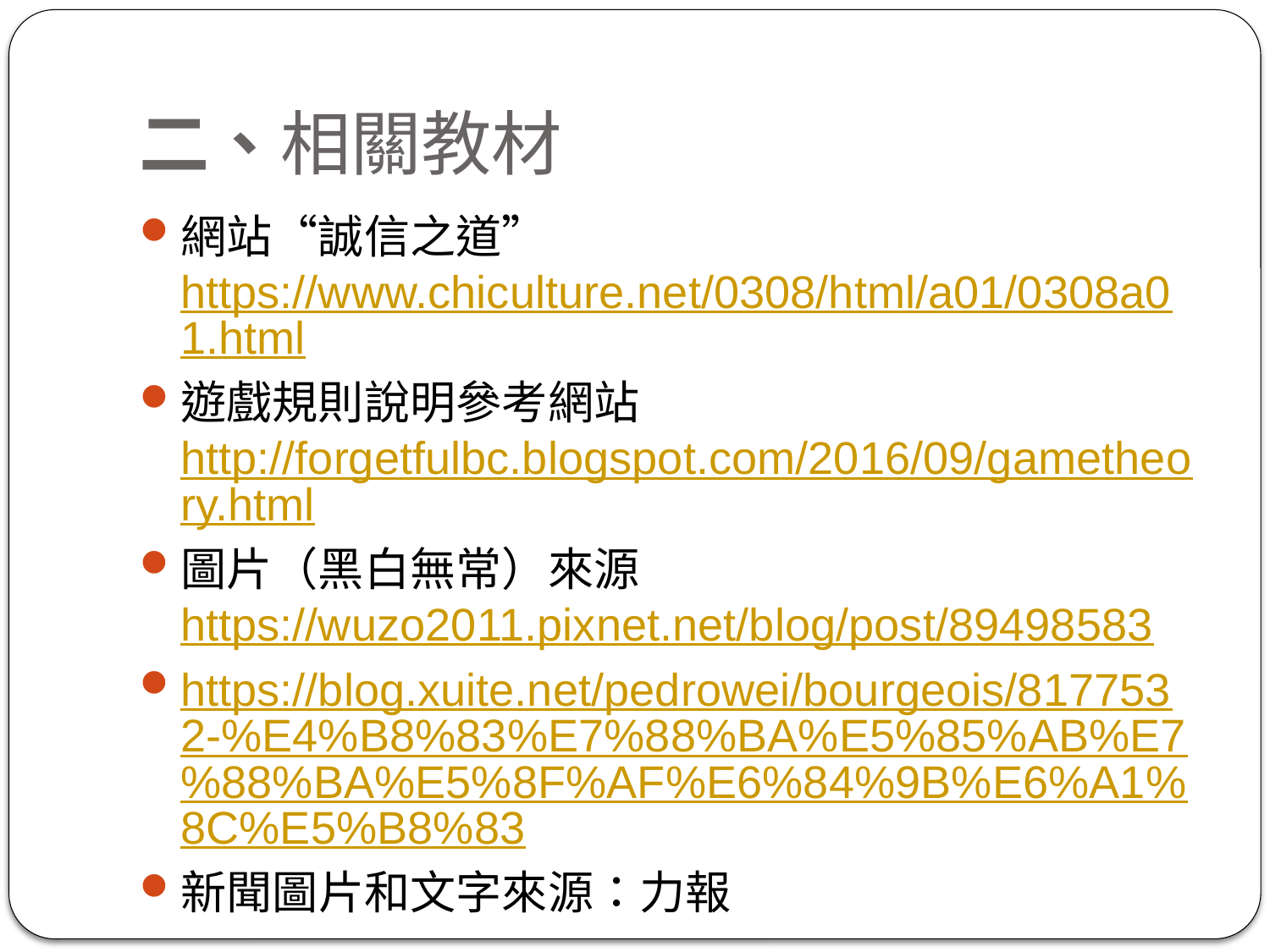

# 二、相關教材
網站“誠信之道”https://www.chiculture.net/0308/html/a01/0308a01.html
遊戲規則說明參考網站http://forgetfulbc.blogspot.com/2016/09/gametheory.html
圖片（黑白無常）來源https://wuzo2011.pixnet.net/blog/post/89498583
https://blog.xuite.net/pedrowei/bourgeois/8177532-%E4%B8%83%E7%88%BA%E5%85%AB%E7%88%BA%E5%8F%AF%E6%84%9B%E6%A1%8C%E5%B8%83
新聞圖片和文字來源：力報